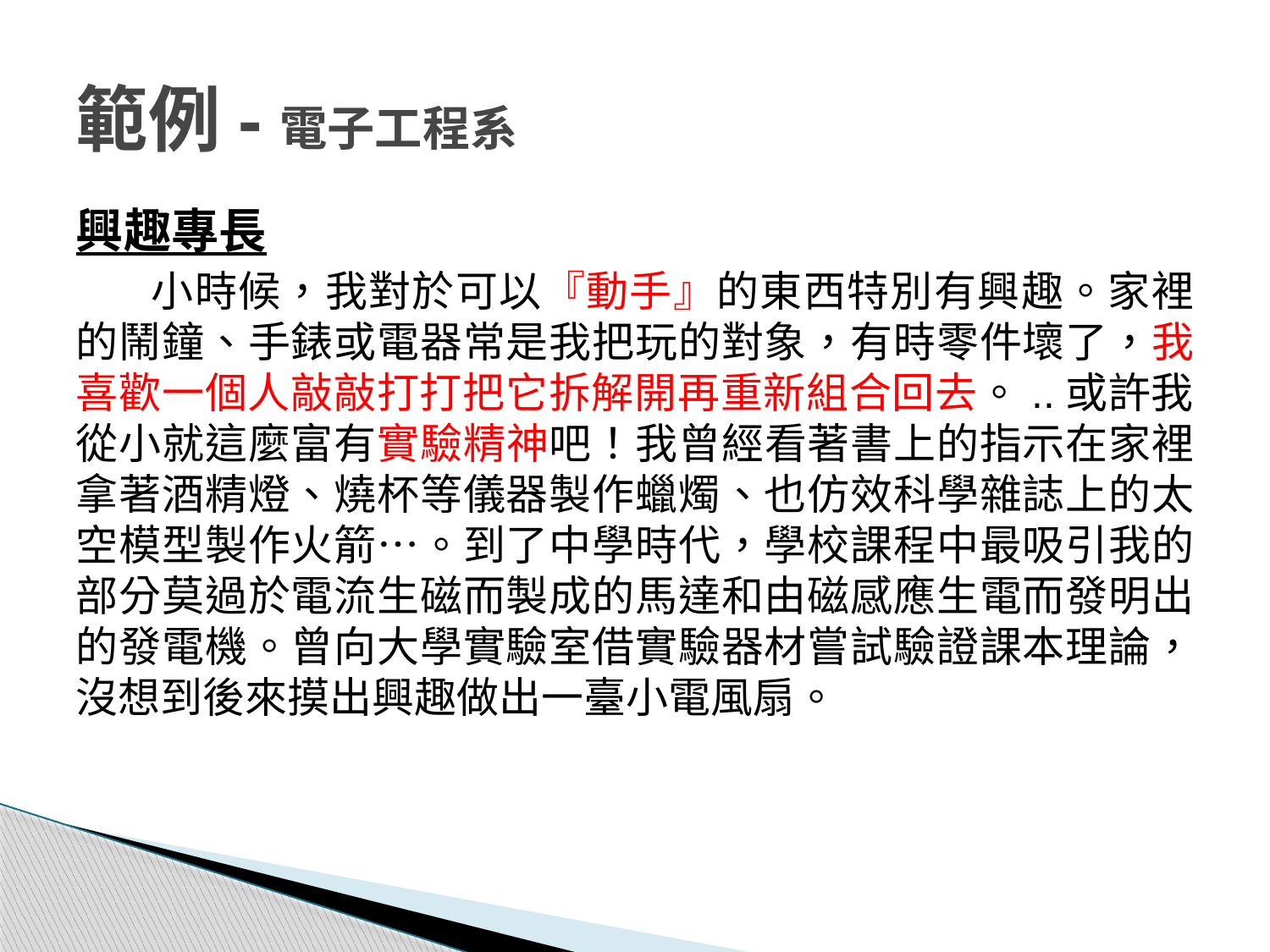

# 範例-電子工程系
興趣專長
      小時候，我對於可以『動手』的東西特別有興趣。家裡的鬧鐘、手錶或電器常是我把玩的對象，有時零件壞了，我喜歡一個人敲敲打打把它拆解開再重新組合回去。..或許我從小就這麼富有實驗精神吧！我曾經看著書上的指示在家裡拿著酒精燈、燒杯等儀器製作蠟燭、也仿效科學雜誌上的太空模型製作火箭…。到了中學時代，學校課程中最吸引我的部分莫過於電流生磁而製成的馬達和由磁感應生電而發明出的發電機。曾向大學實驗室借實驗器材嘗試驗證課本理論，沒想到後來摸出興趣做出一臺小電風扇。